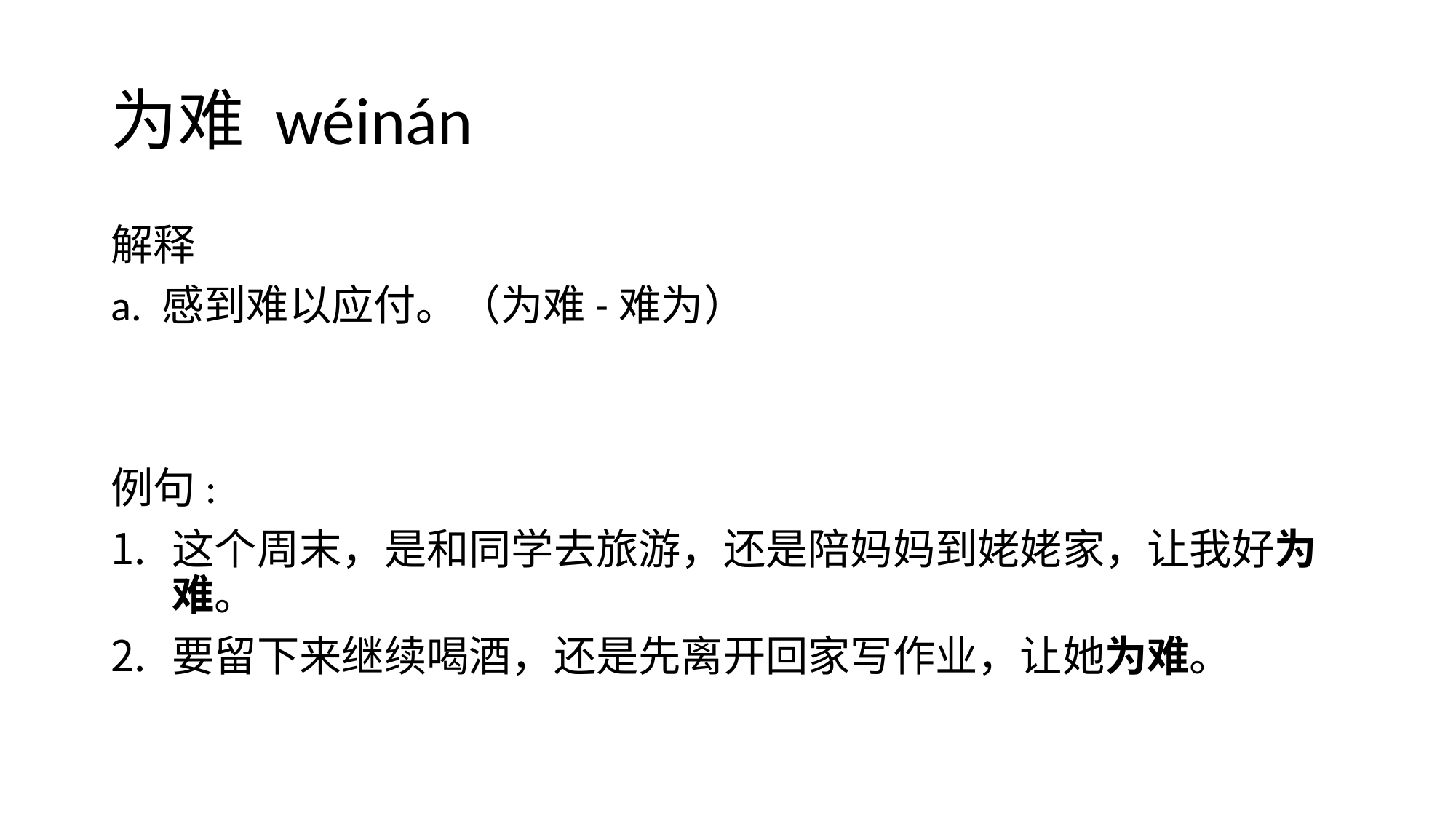

# 为难 wéinán
解释
a. 感到难以应付。（为难-难为）

例句:
这个周末，是和同学去旅游，还是陪妈妈到姥姥家，让我好为难。
要留下来继续喝酒，还是先离开回家写作业，让她为难。